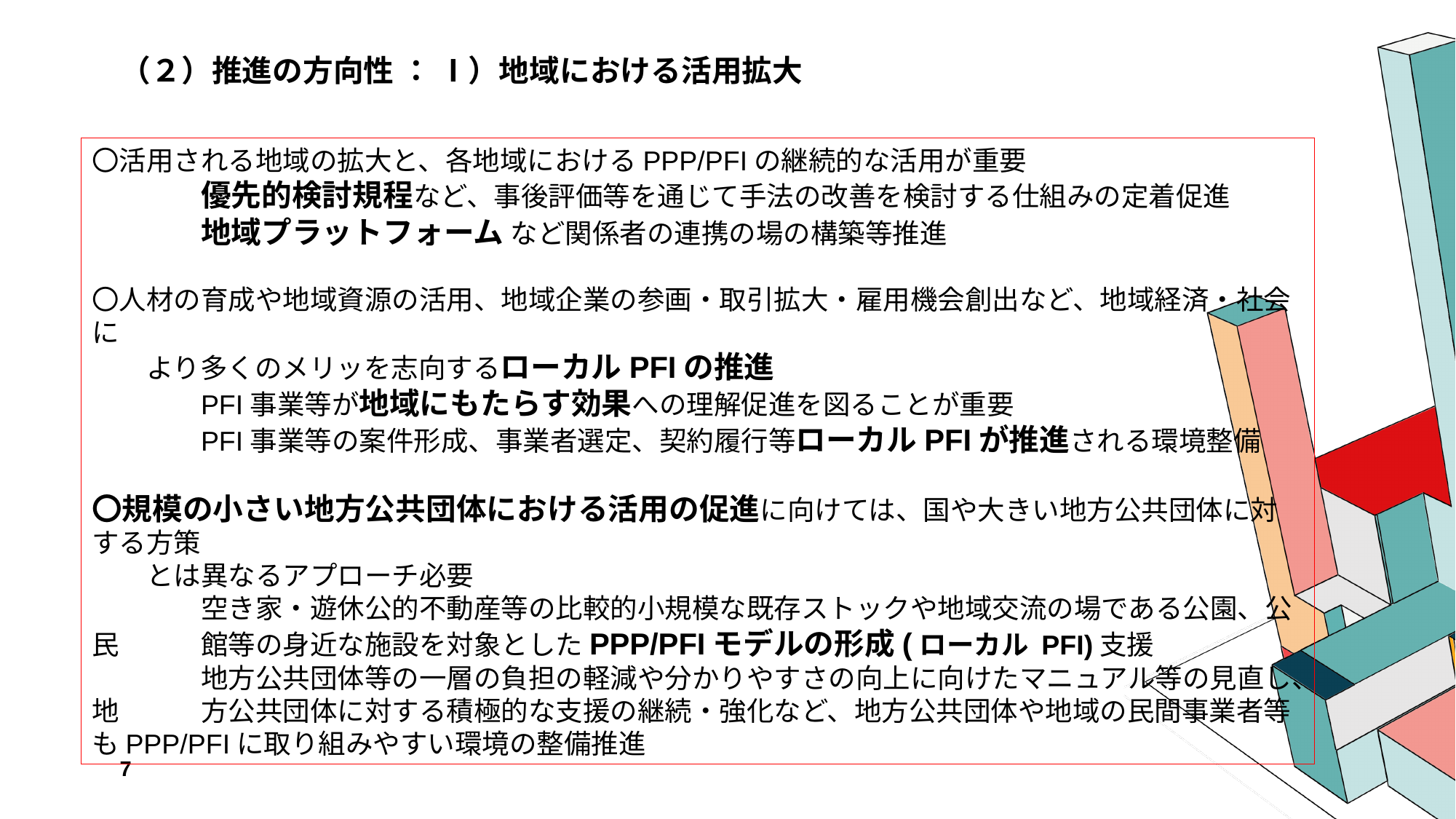

# （２）推進の方向性 ： ⅰ）地域における活用拡大
〇活用される地域の拡大と、各地域におけるPPP/PFIの継続的な活用が重要
	優先的検討規程など、事後評価等を通じて手法の改善を検討する仕組みの定着促進
	地域プラットフォーム など関係者の連携の場の構築等推進

〇人材の育成や地域資源の活用、地域企業の参画・取引拡大・雇用機会創出など、地域経済・社会に
　　より多くのメリッを志向するローカルPFIの推進
	PFI事業等が地域にもたらす効果への理解促進を図ることが重要
	PFI事業等の案件形成、事業者選定、契約履行等ローカルPFIが推進される環境整備

〇規模の小さい地方公共団体における活用の促進に向けては、国や大きい地方公共団体に対する方策
　　とは異なるアプローチ必要
	空き家・遊休公的不動産等の比較的小規模な既存ストックや地域交流の場である公園、公民	館等の身近な施設を対象としたPPP/PFIモデルの形成(ローカル PFI)支援
	地方公共団体等の一層の負担の軽減や分かりやすさの向上に向けたマニュアル等の見直し、地	方公共団体に対する積極的な支援の継続・強化など、地方公共団体や地域の民間事業者等	もPPP/PFIに取り組みやすい環境の整備推進
7